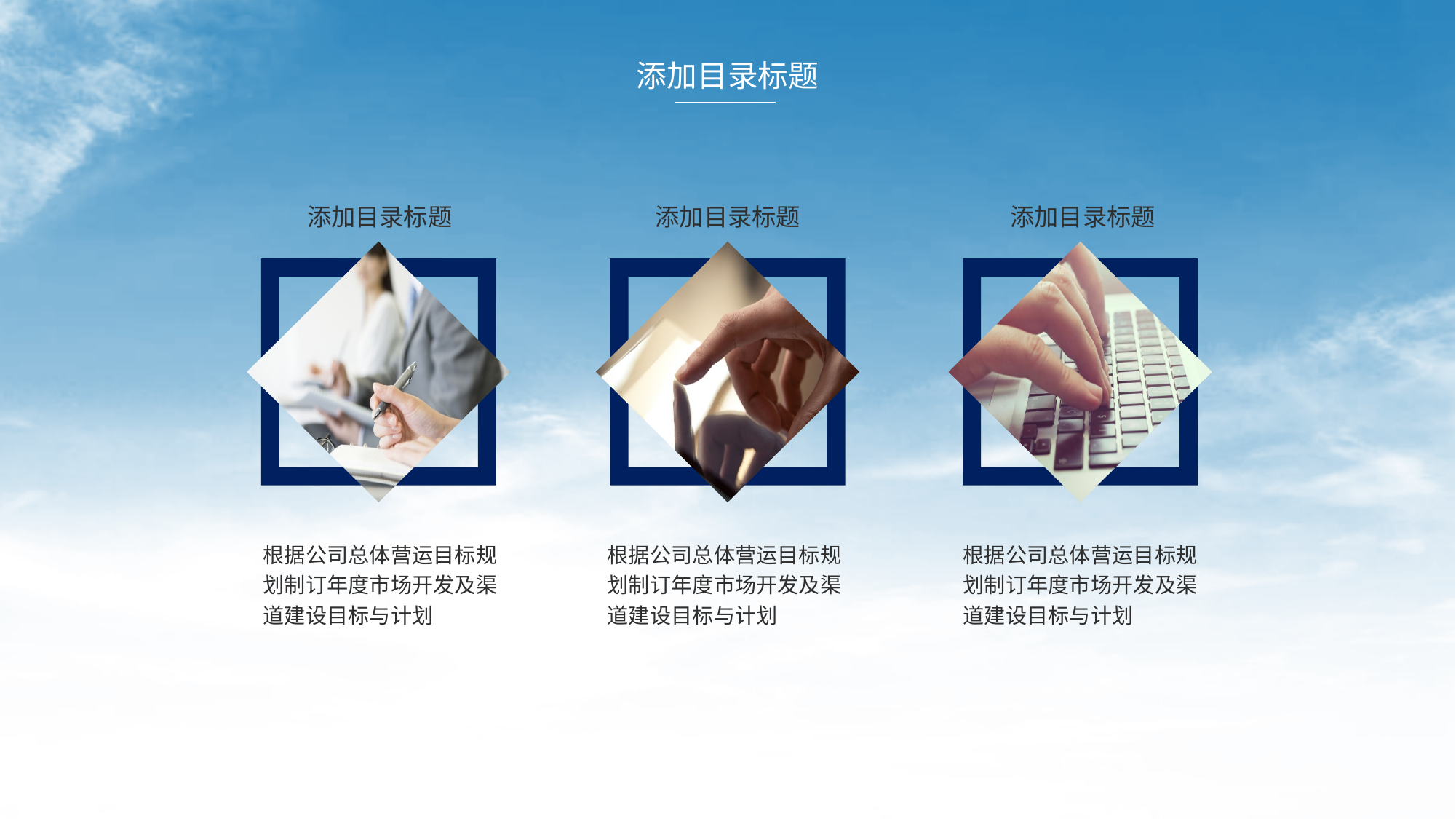

添加目录标题
添加目录标题
添加目录标题
添加目录标题

根据公司总体营运目标规划制订年度市场开发及渠道建设目标与计划
根据公司总体营运目标规划制订年度市场开发及渠道建设目标与计划
根据公司总体营运目标规划制订年度市场开发及渠道建设目标与计划
.